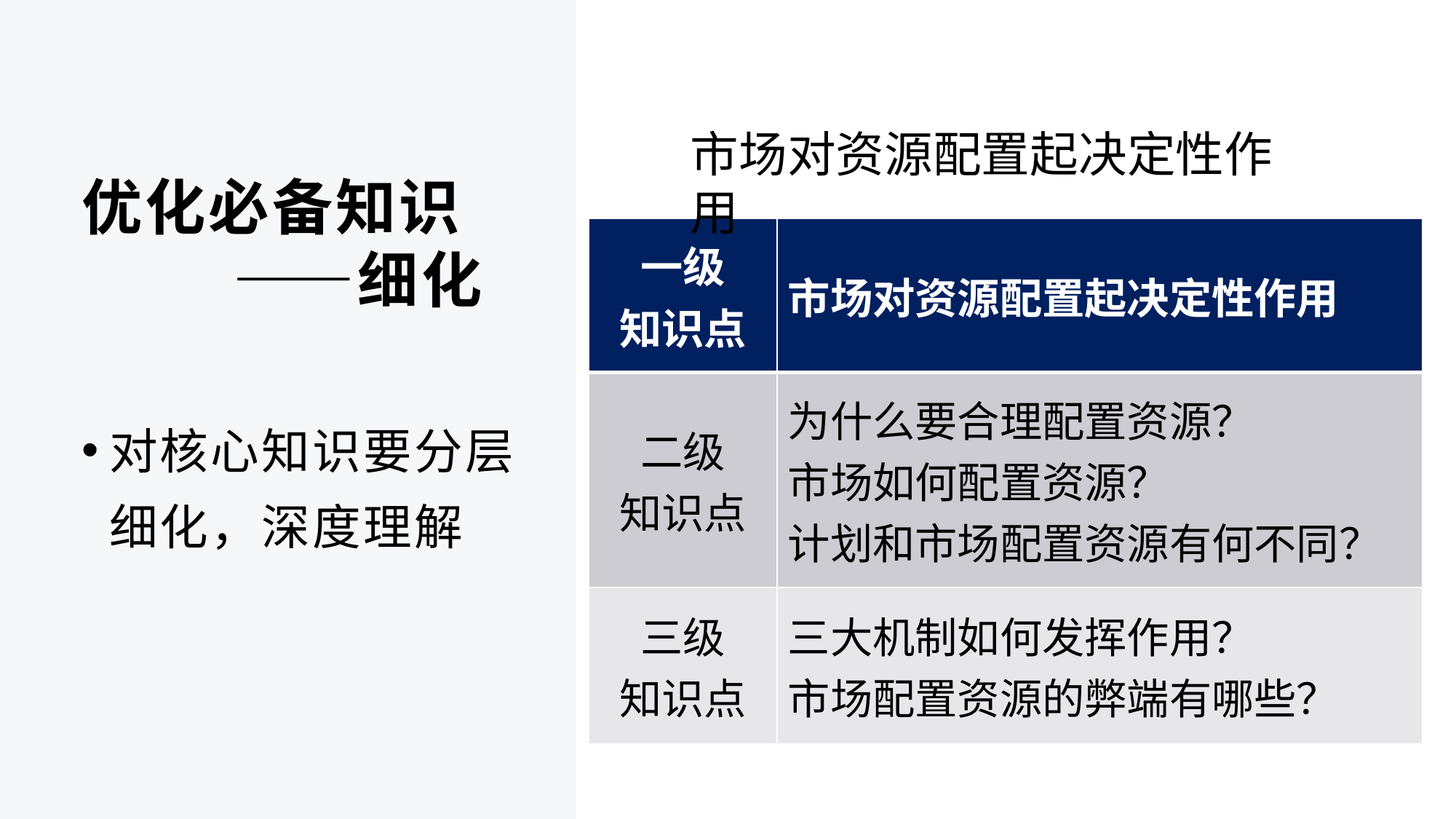

市场对资源配置起决定性作用
# 优化必备知识 ——细化
| 一级 知识点 | 市场对资源配置起决定性作用 |
| --- | --- |
| 二级 知识点 | 为什么要合理配置资源？ 市场如何配置资源？ 计划和市场配置资源有何不同？ |
| 三级 知识点 | 三大机制如何发挥作用？ 市场配置资源的弊端有哪些？ |
对核心知识要分层细化，深度理解